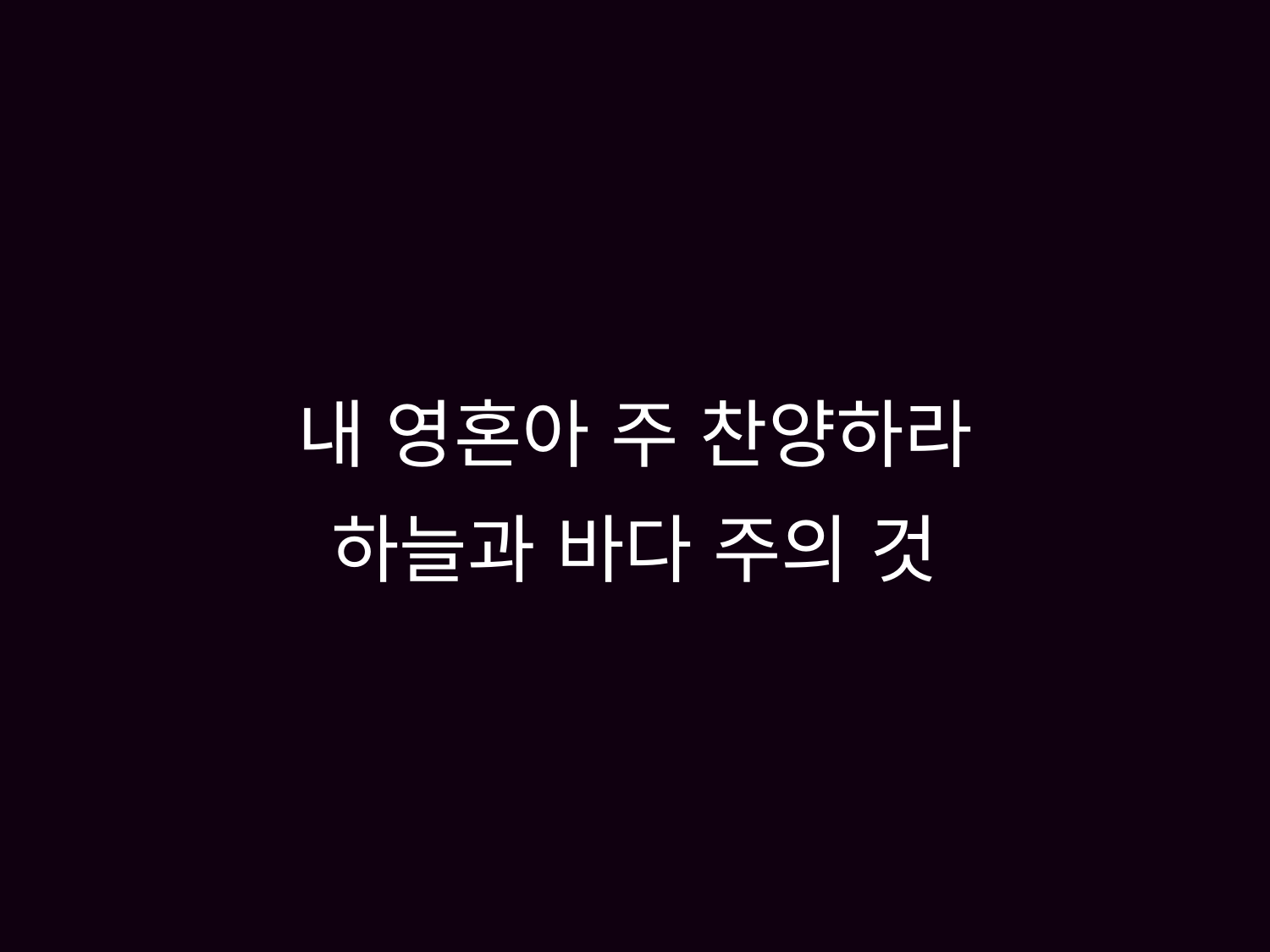

# 내 영혼아 주 찬양하라 하늘과 바다 주의 것